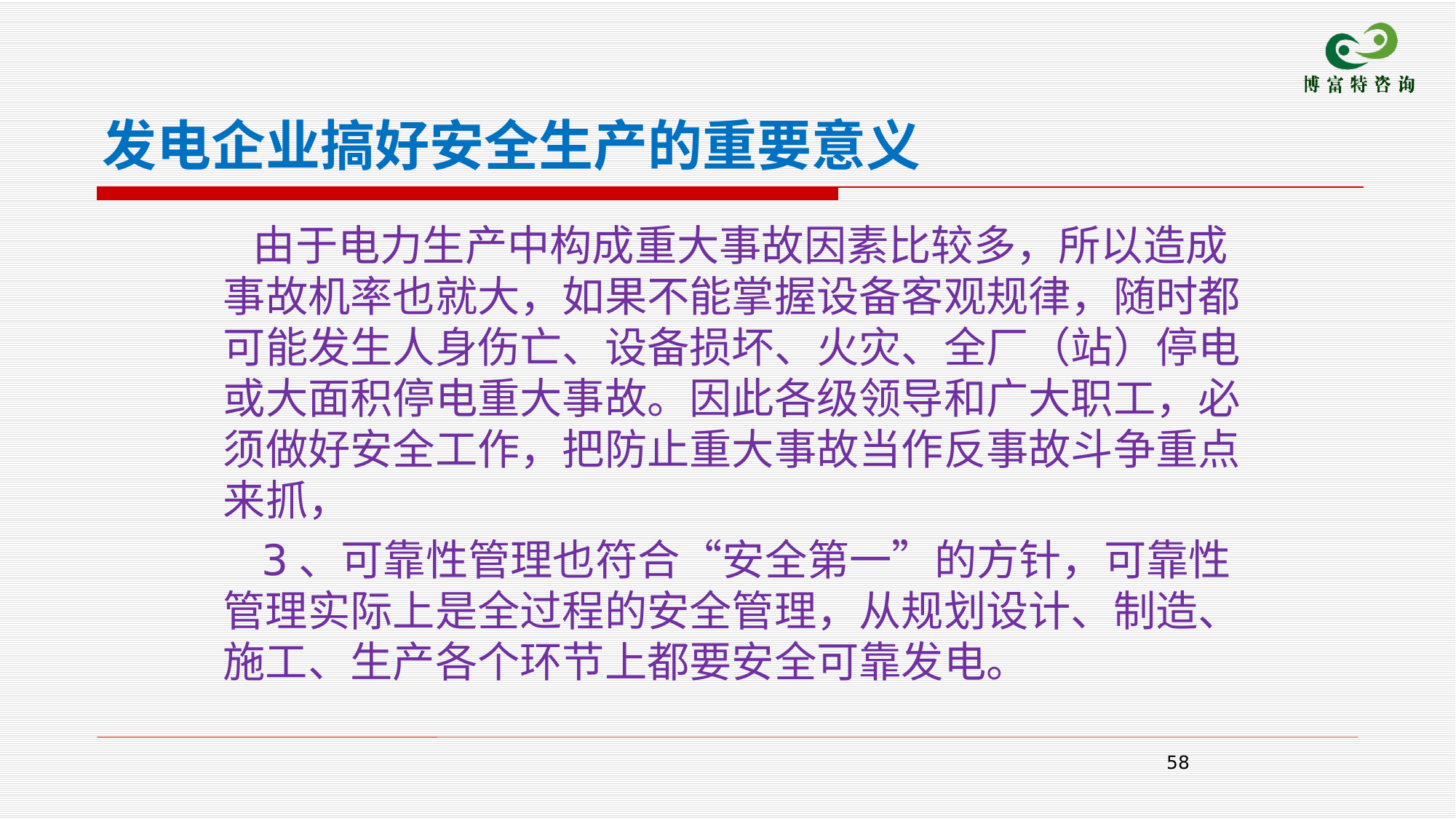

发电企业搞好安全生产的重要意义
        由于电力生产中构成重大事故因素比较多，所以造成事故机率也就大，如果不能掌握设备客观规律，随时都可能发生人身伤亡、设备损坏、火灾、全厂（站）停电或大面积停电重大事故。因此各级领导和广大职工，必须做好安全工作，把防止重大事故当作反事故斗争重点来抓，
       3、可靠性管理也符合“安全第一”的方针，可靠性管理实际上是全过程的安全管理，从规划设计、制造、施工、生产各个环节上都要安全可靠发电。

58